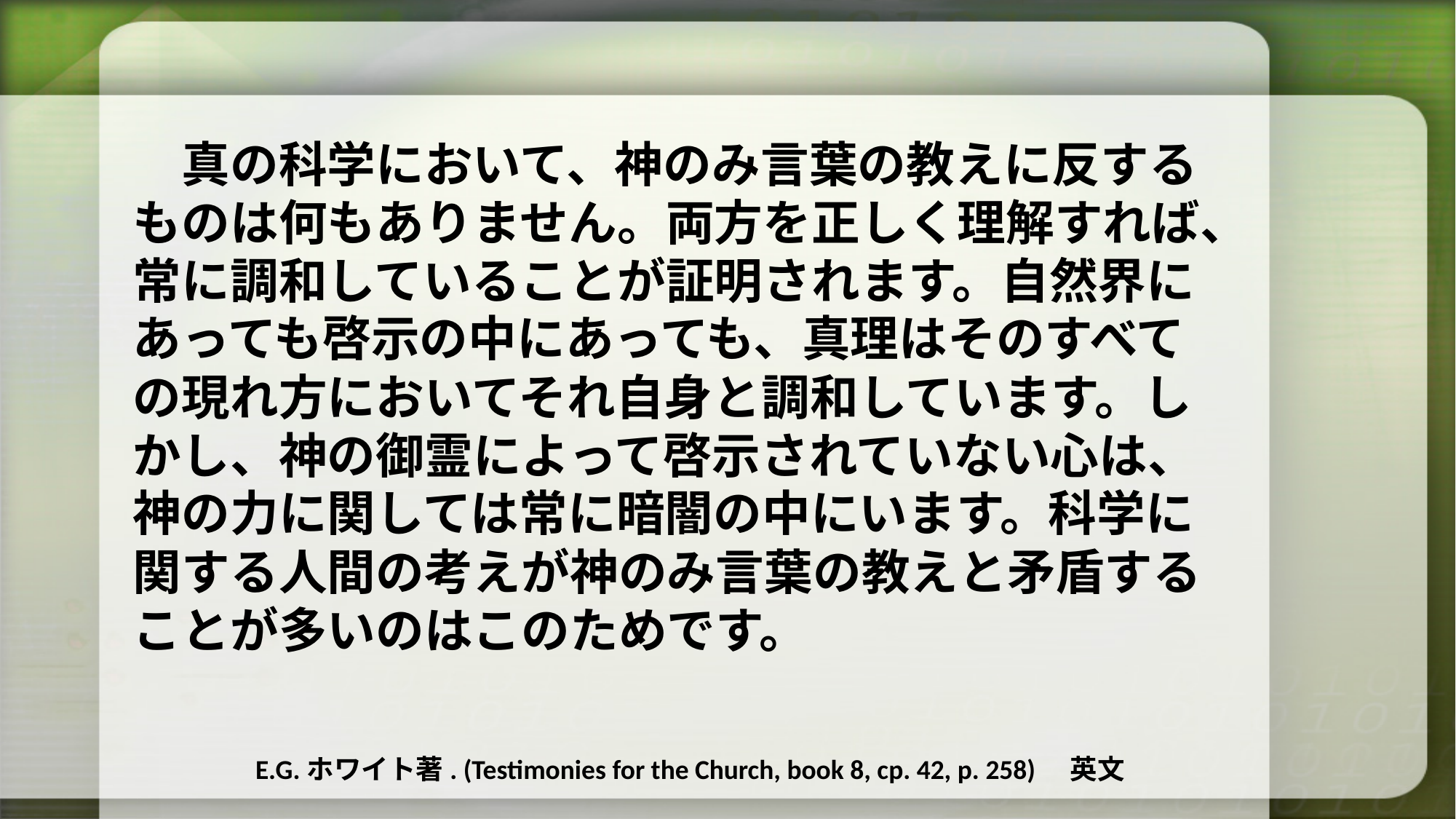

真の科学において、神のみ言葉の教えに反するものは何もありません。両方を正しく理解すれば、常に調和していることが証明されます。自然界にあっても啓示の中にあっても、真理はそのすべての現れ方においてそれ自身と調和しています。しかし、神の御霊によって啓示されていない心は、神の力に関しては常に暗闇の中にいます。科学に関する人間の考えが神のみ言葉の教えと矛盾することが多いのはこのためです。
E.G.ホワイト著. (Testimonies for the Church, book 8, cp. 42, p. 258)　英文